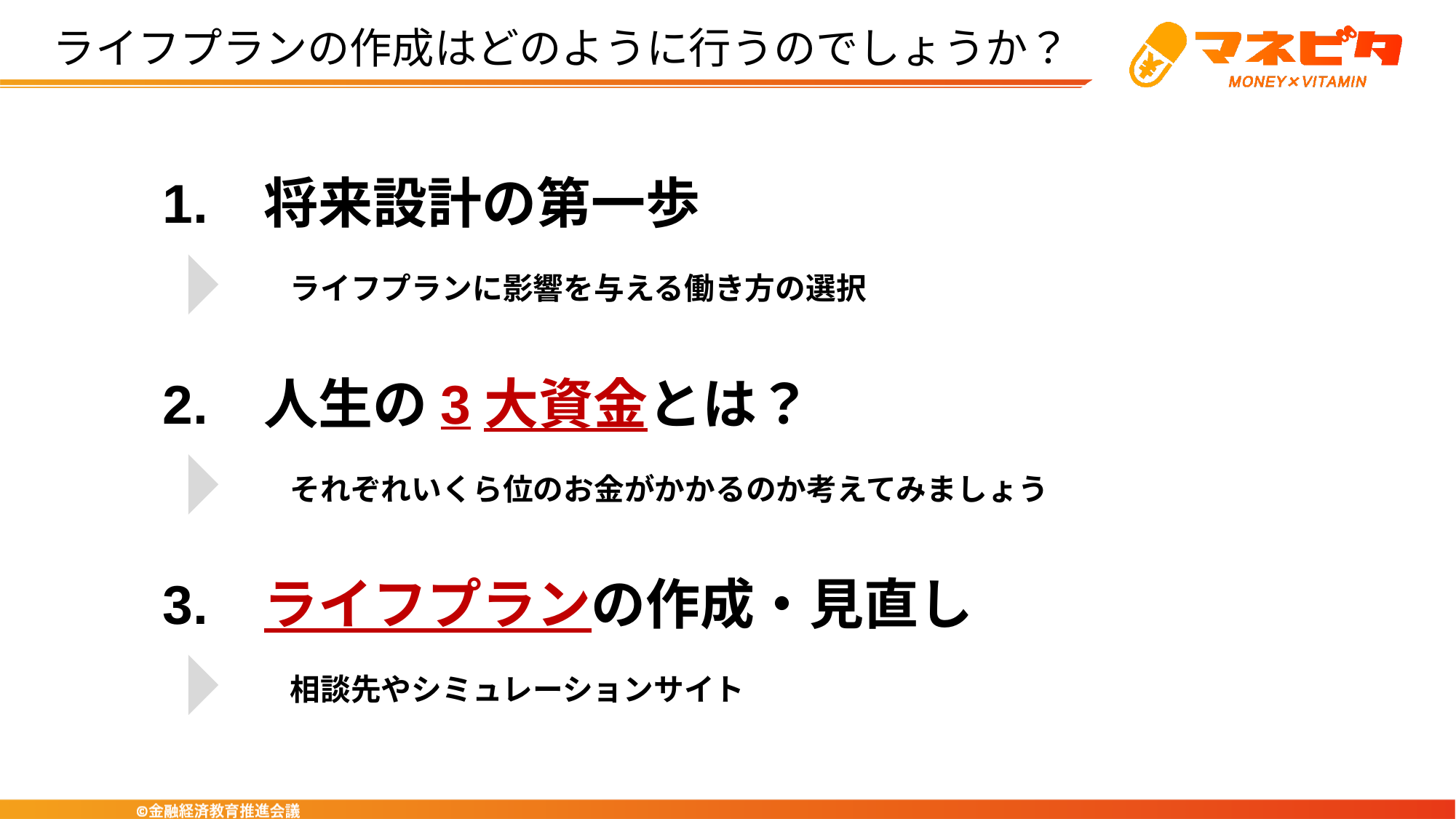

ライフプランの作成はどのように行うのでしょうか？
1.　将来設計の第一歩
　　　ライフプランに影響を与える働き方の選択
2.　人生の3大資金とは？
　　　それぞれいくら位のお金がかかるのか考えてみましょう
3.　ライフプランの作成・見直し
　　　相談先やシミュレーションサイト